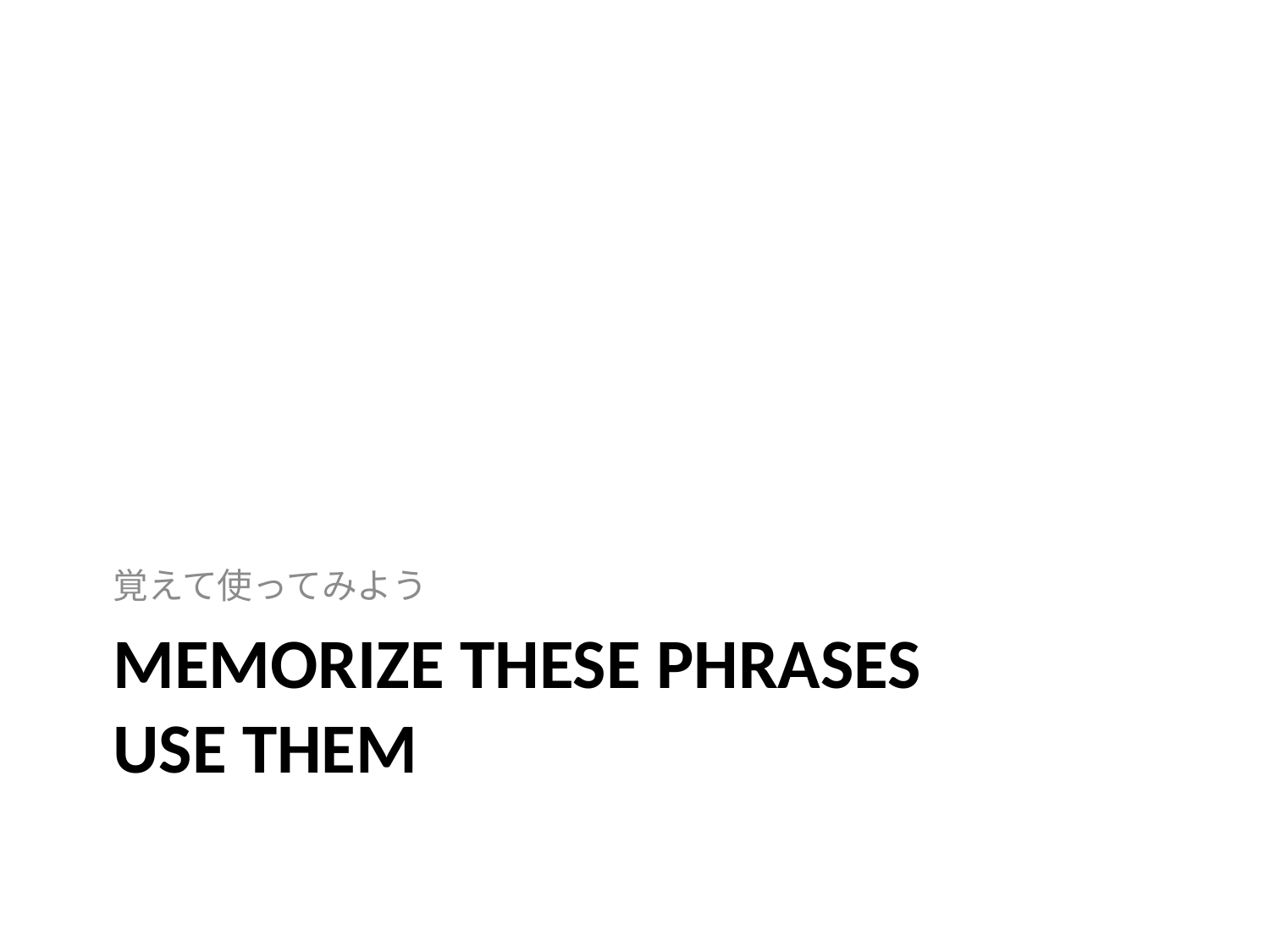

覚えて使ってみよう
# Memorize these phrases Use them